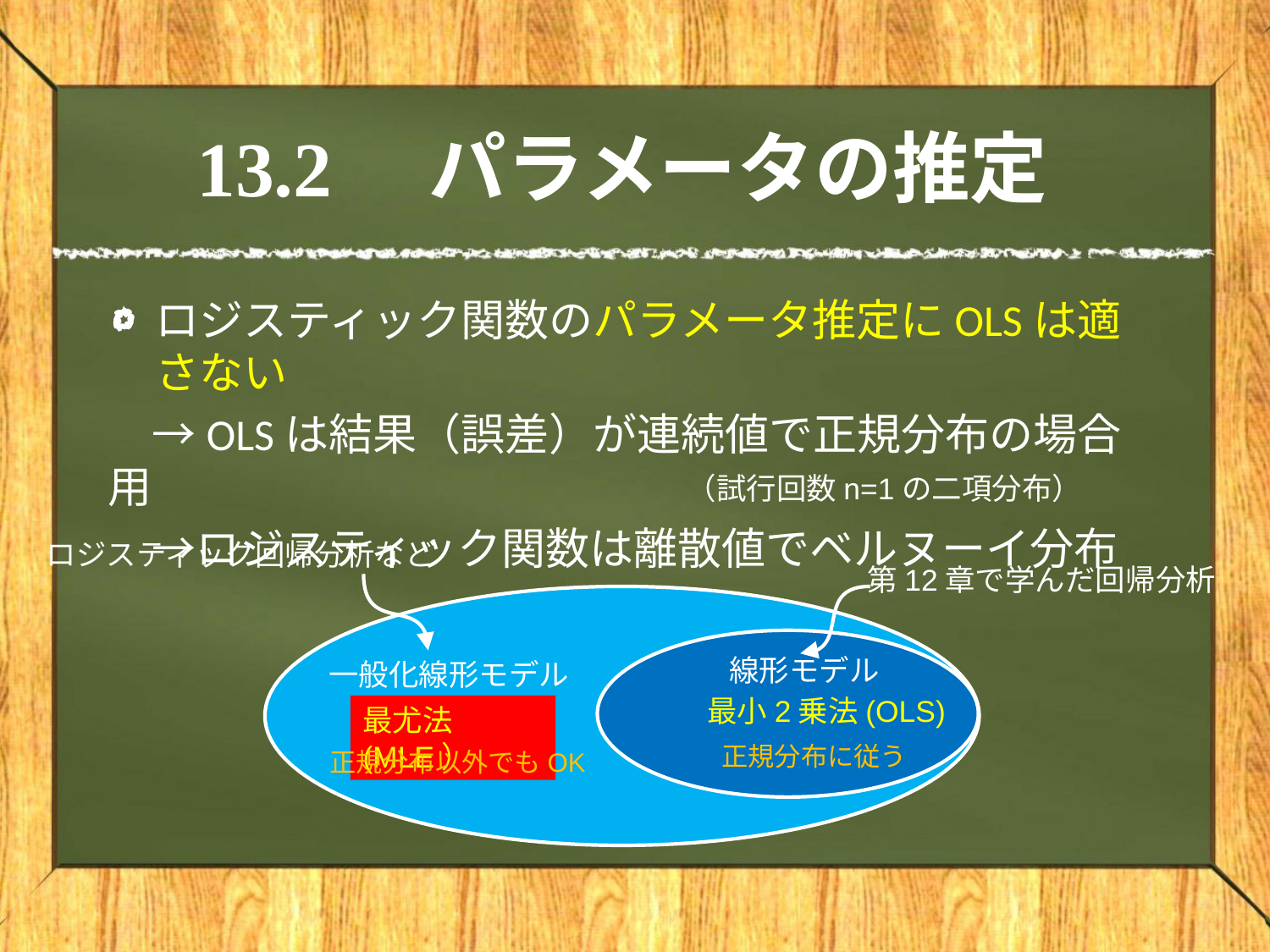

# 13.2　パラメータの推定
ロジスティック関数のパラメータ推定にOLSは適さない
　→OLSは結果（誤差）が連続値で正規分布の場合用
　→ロジスティック関数は離散値でベルヌーイ分布

（試行回数n=1の二項分布）
ロジスティック回帰分析など
第12章で学んだ回帰分析

線形モデル
一般化線形モデル
最小2乗法(OLS)
最尤法(MLE）
正規分布に従う
正規分布以外でもOK